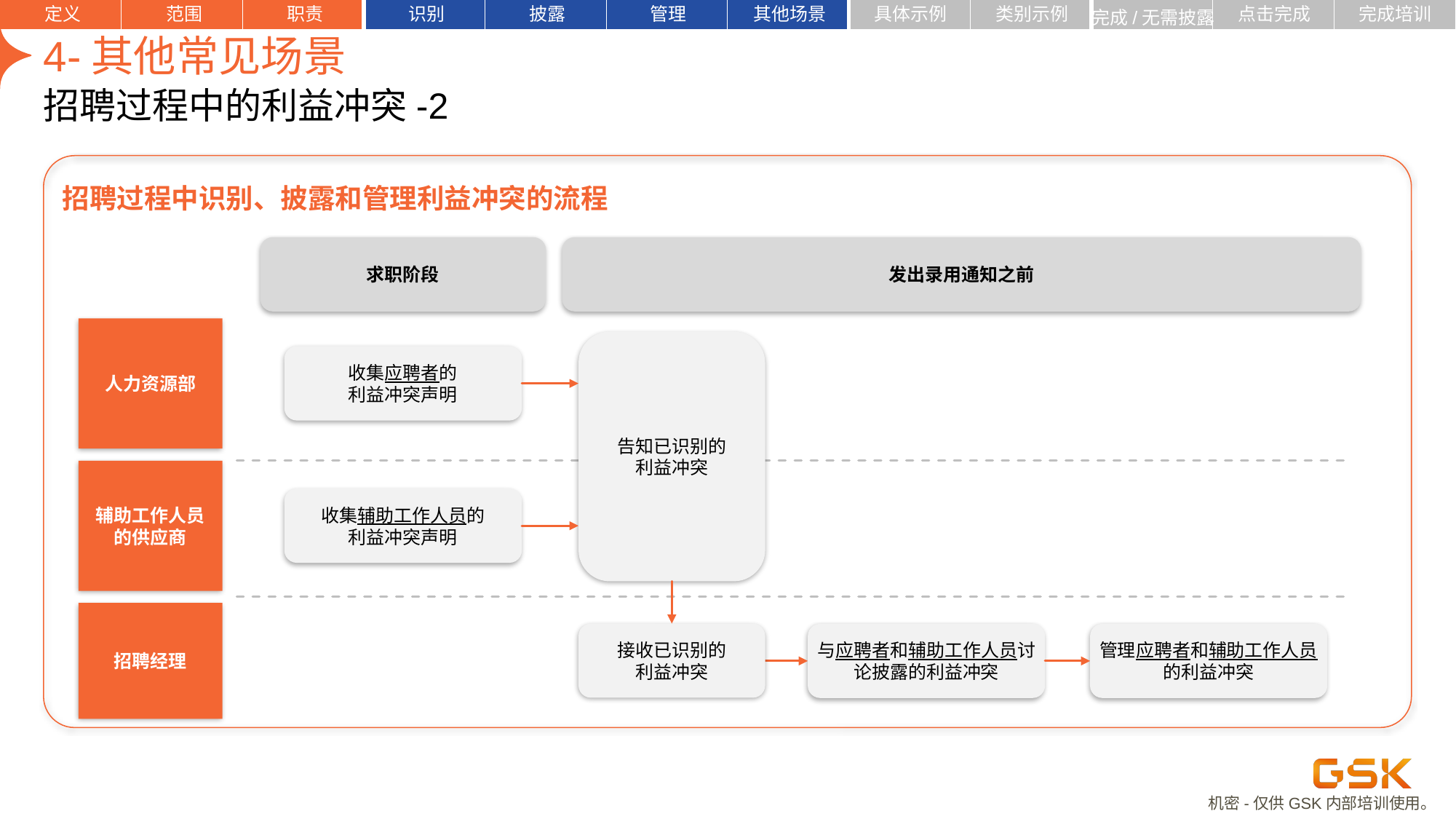

完成/无需披露
定义
范围
职责
识别
披露
管理
其他场景
具体示例
类别示例
点击完成
完成培训
|  |  |  |  |  |  |  |  |  |  |  |  |
| --- | --- | --- | --- | --- | --- | --- | --- | --- | --- | --- | --- |
# 4-其他常见场景
招聘过程中的利益冲突-2

招聘过程中识别、披露和管理利益冲突的流程
求职阶段
发出录用通知之前
人力资源部
告知已识别的
利益冲突
收集应聘者的
利益冲突声明
辅助工作人员
的供应商
收集辅助工作人员的
利益冲突声明

招聘经理
接收已识别的
利益冲突
与应聘者和辅助工作人员讨论披露的利益冲突
管理应聘者和辅助工作人员的利益冲突